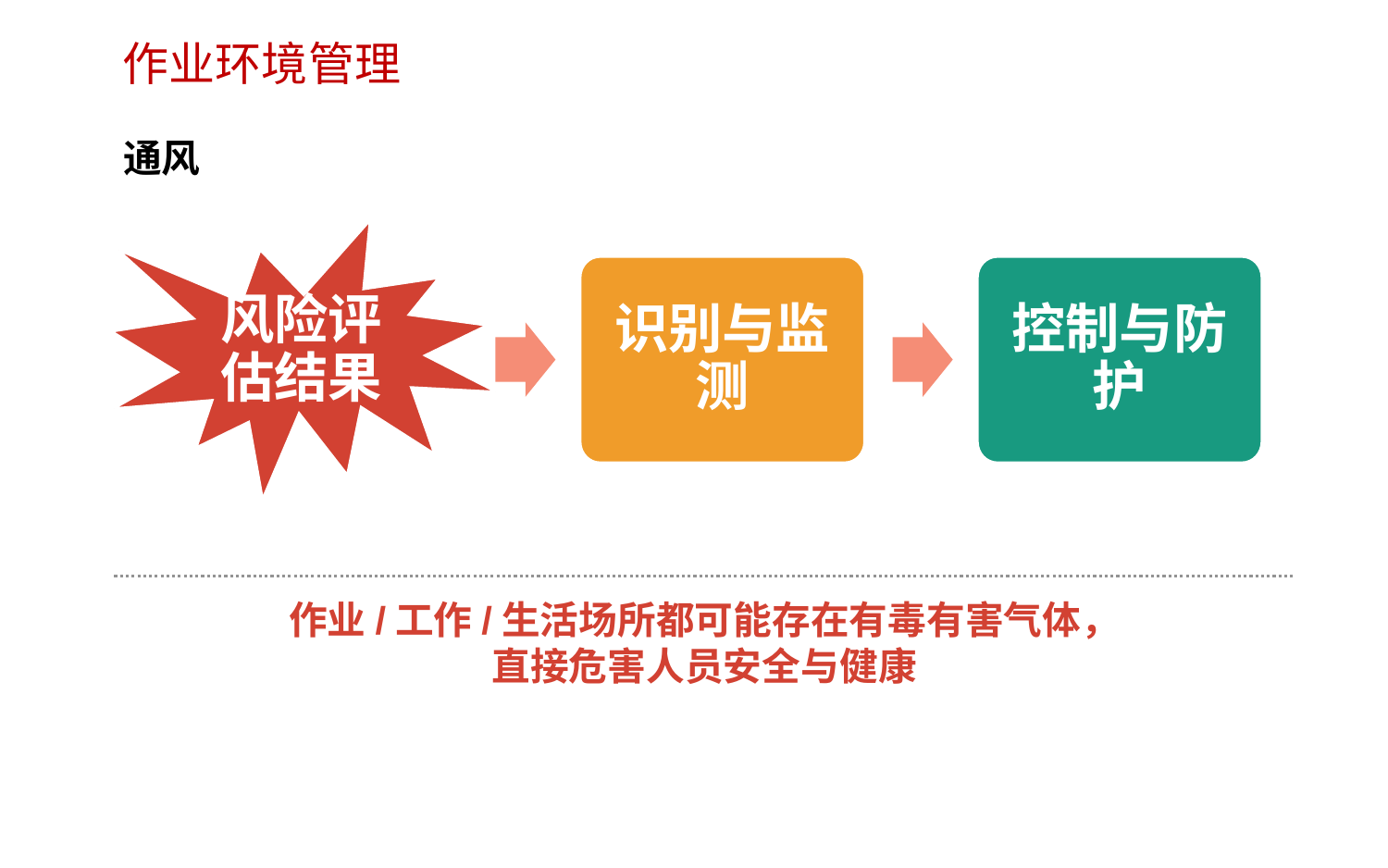

作业环境管理
通风
风险评估结果
识别与监测
控制与防护

作业/工作/生活场所都可能存在有毒有害气体，
直接危害人员安全与健康